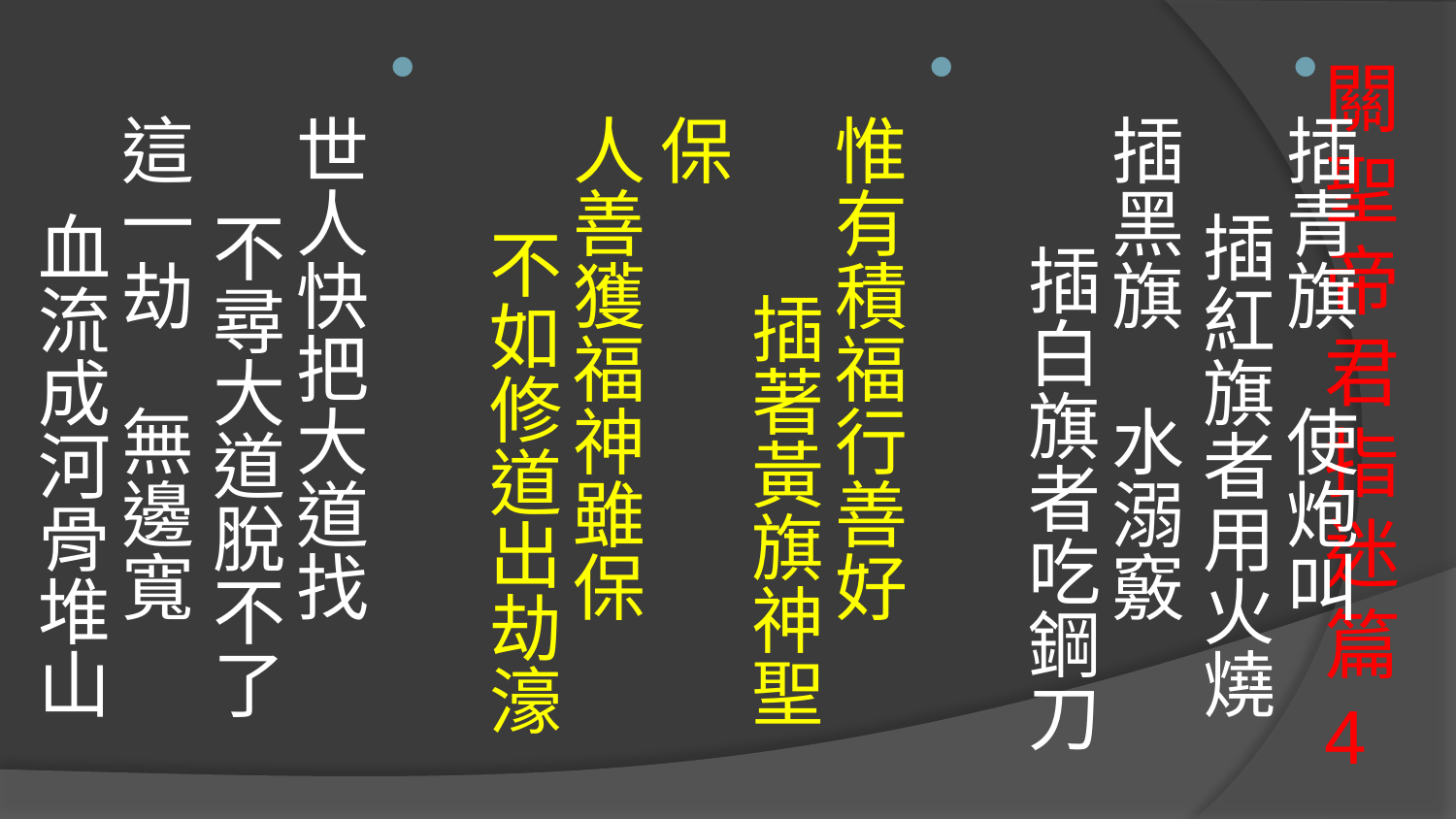

插青旗　使炮叫　           插紅旗者用火燒
插黑旗　水溺竅　             插白旗者吃鋼刀
惟有積福行善好　                插著黃旗神聖保　
人善獲福神雖保　            不如修道出劫濠
世人快把大道找　           不尋大道脫不了
這一劫　無邊寬　           血流成河骨堆山
# 關聖帝君指迷篇4